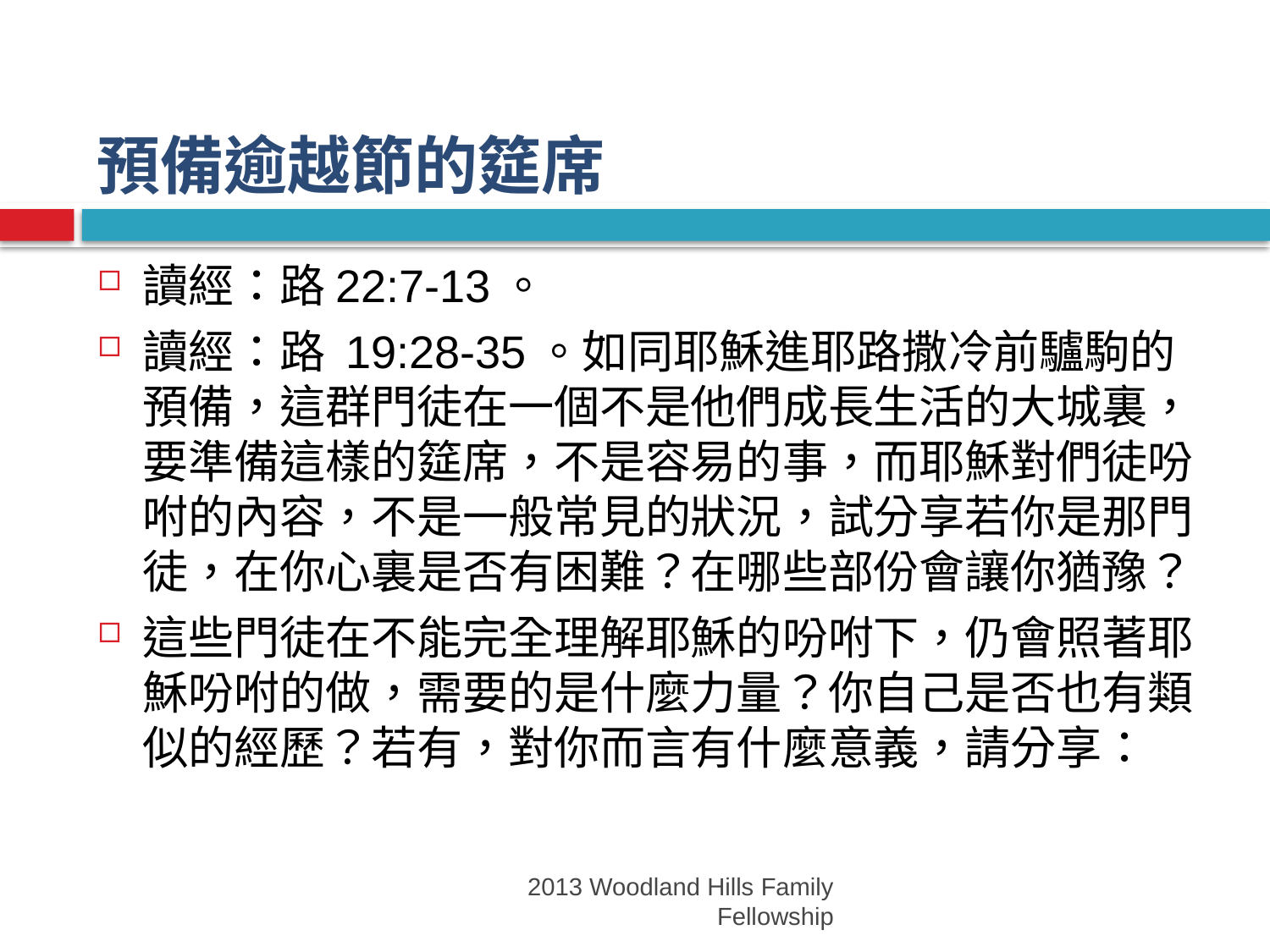

# 預備逾越節的筵席
讀經：路22:7-13。
讀經：路 19:28-35。如同耶穌進耶路撒冷前驢駒的預備，這群門徒在一個不是他們成長生活的大城裏，要準備這樣的筵席，不是容易的事，而耶穌對們徒吩咐的內容，不是一般常見的狀況，試分享若你是那門徒，在你心裏是否有困難？在哪些部份會讓你猶豫？
這些門徒在不能完全理解耶穌的吩咐下，仍會照著耶穌吩咐的做，需要的是什麼力量？你自己是否也有類似的經歷？若有，對你而言有什麼意義，請分享：

2013 Woodland Hills Family Fellowship